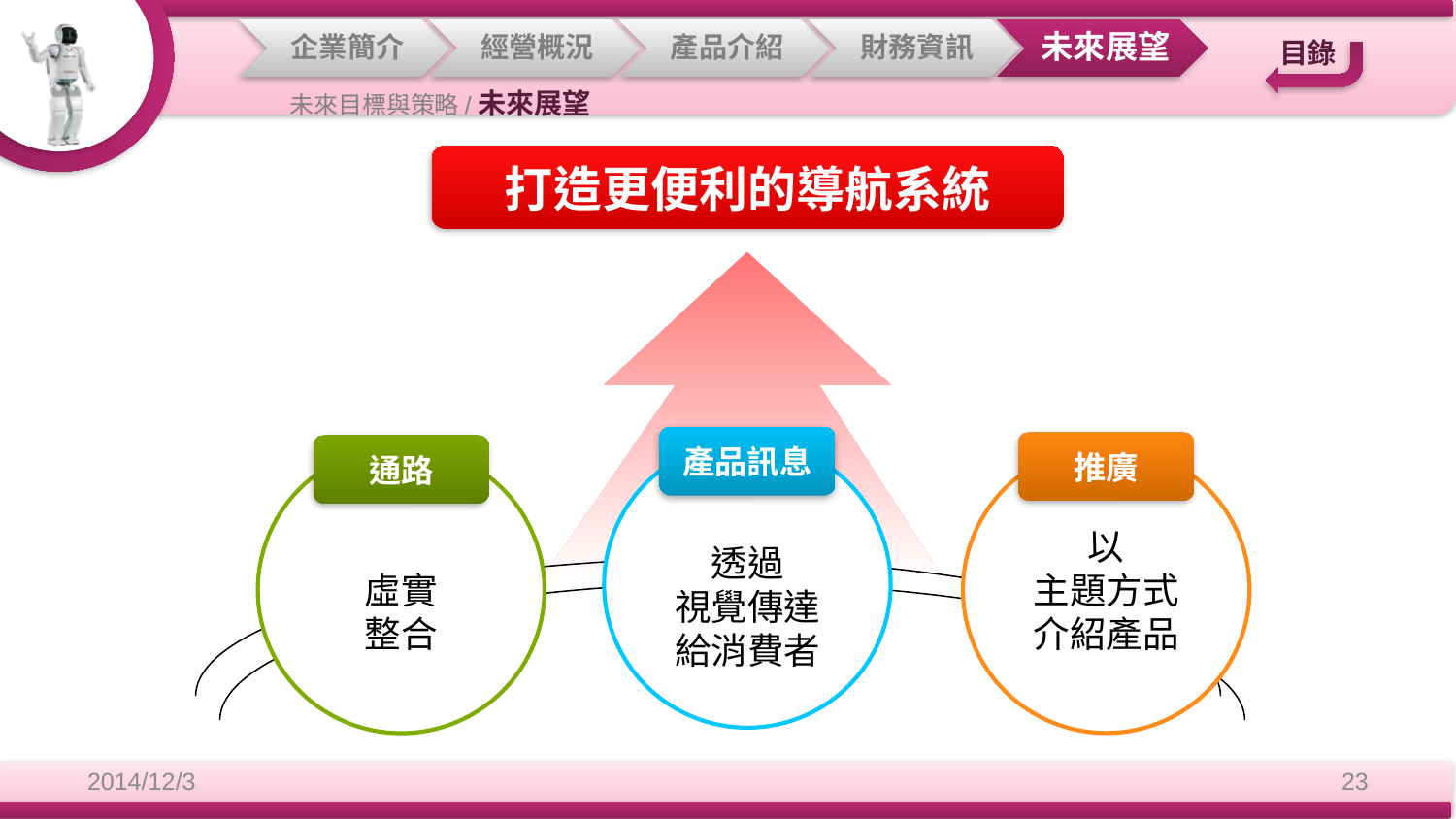

未來目標與策略/未來展望
打造更便利的導航系統

產品訊息

透過
視覺傳達
給消費者
推廣
以
主題方式
介紹產品
通路

虛實
整合

2014/12/3
23